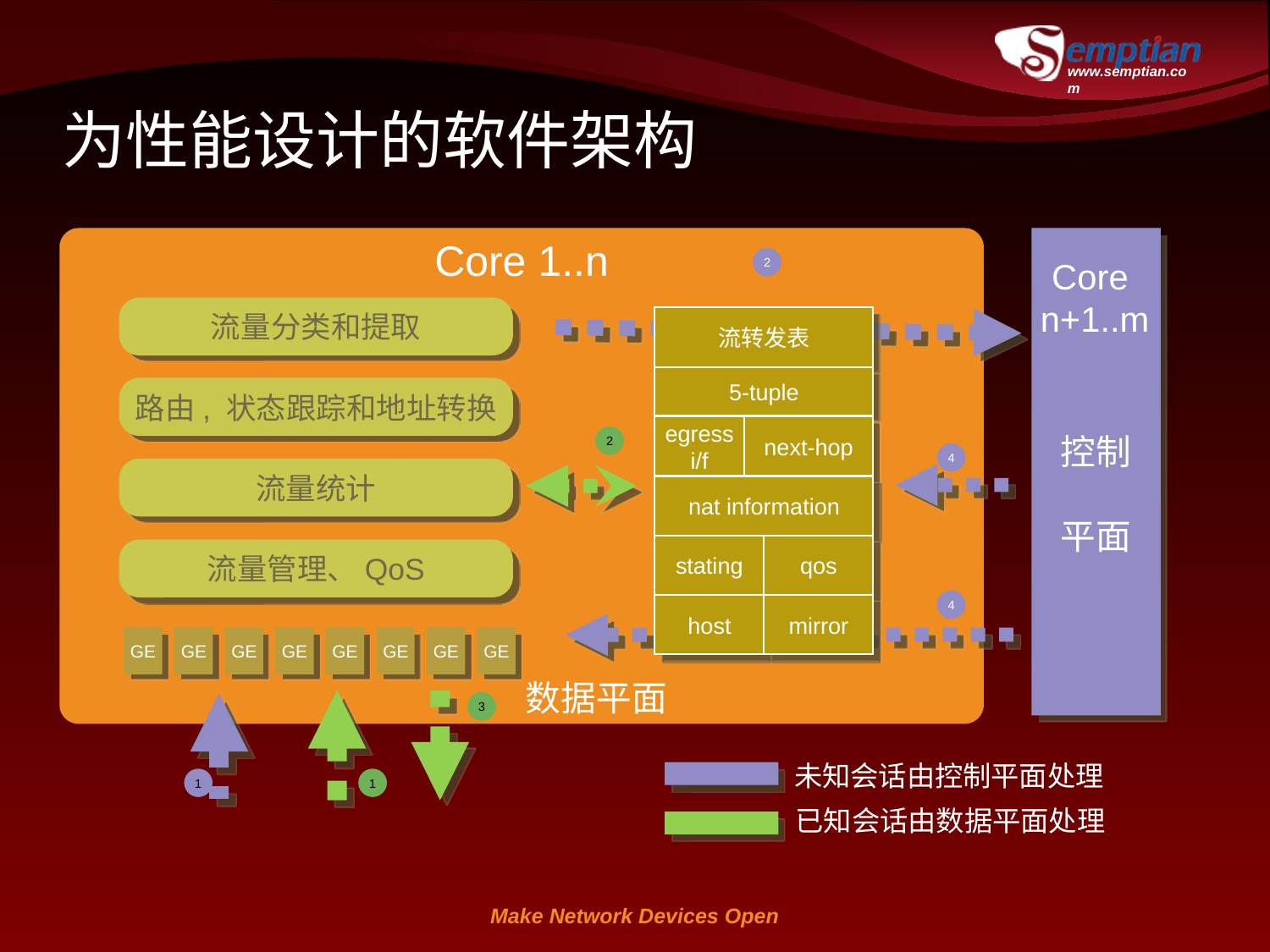

# 为性能设计的软件架构
Core 1..n
数据平面
控制
平面
2
Core
n+1..m
2
流量分类和提取
路由, 状态跟踪和地址转换
流量统计
流量管理、QoS
GE
GE
GE
GE
GE
GE
GE
GE
流转发表

5-tuple
egress i/f
next-hop
2
4
nat information

stating
qos
4
host
mirror

3

未知会话由控制平面处理
1
1

已知会话由数据平面处理